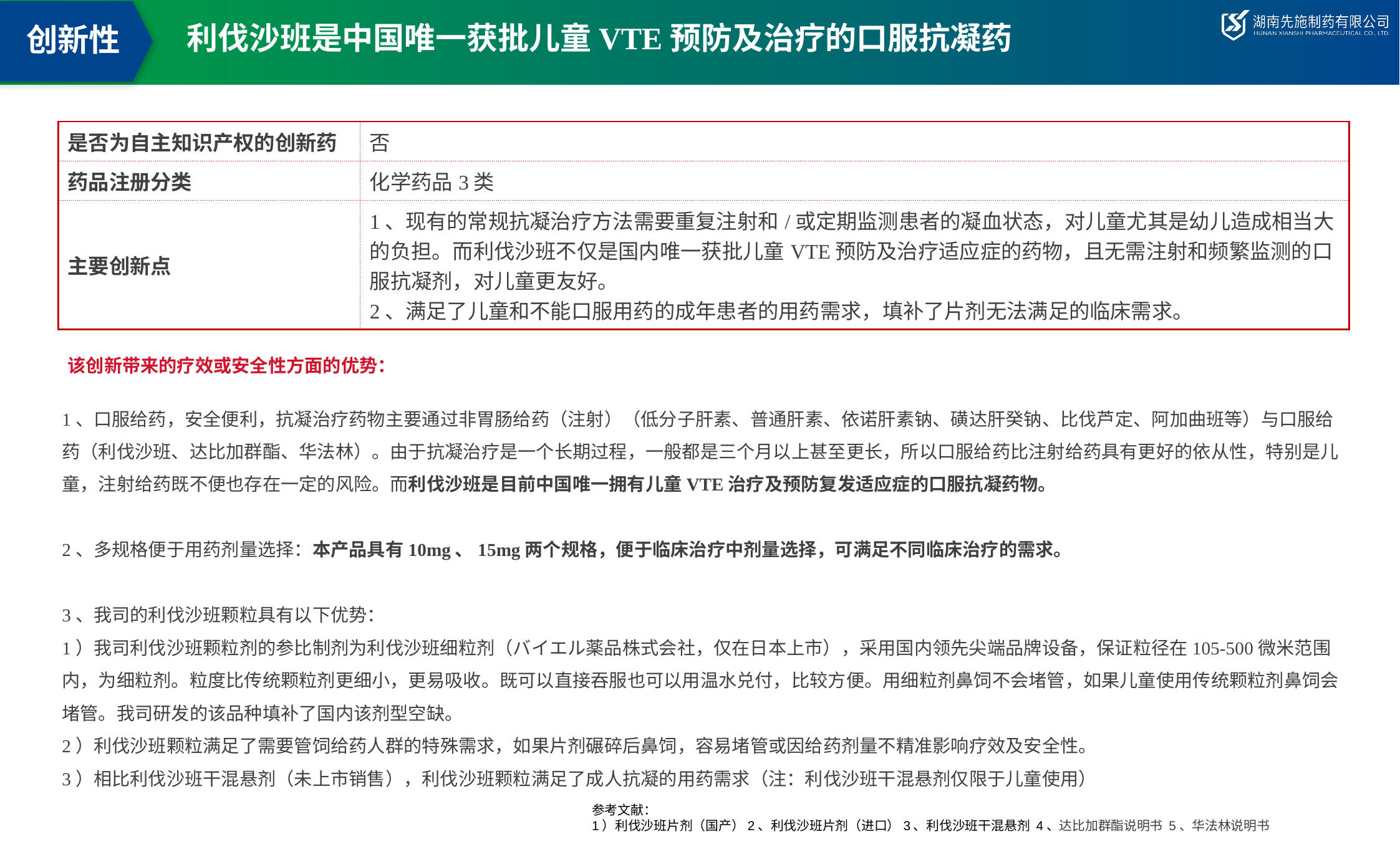

利伐沙班是中国唯一获批儿童VTE预防及治疗的口服抗凝药
创新性
# 首个洛索洛芬钠口服溶液，弥补目录内吞咽困难患者解热、消炎、镇痛的用药不足
| 是否为自主知识产权的创新药 | 否 |
| --- | --- |
| 药品注册分类 | 化学药品3类 |
| 主要创新点 | 1、现有的常规抗凝治疗方法需要重复注射和/或定期监测患者的凝血状态，对儿童尤其是幼儿造成相当大的负担。而利伐沙班不仅是国内唯一获批儿童VTE预防及治疗适应症的药物，且无需注射和频繁监测的口服抗凝剂，对儿童更友好。 2、满足了儿童和不能口服用药的成年患者的用药需求，填补了片剂无法满足的临床需求。 |
该创新带来的疗效或安全性方面的优势：
1、口服给药，安全便利，抗凝治疗药物主要通过非胃肠给药（注射）（低分子肝素、普通肝素、依诺肝素钠、磺达肝癸钠、比伐芦定、阿加曲班等）与口服给药（利伐沙班、达比加群酯、华法林）。由于抗凝治疗是一个长期过程，一般都是三个月以上甚至更长，所以口服给药比注射给药具有更好的依从性，特别是儿童，注射给药既不便也存在一定的风险。而利伐沙班是目前中国唯一拥有儿童VTE治疗及预防复发适应症的口服抗凝药物。

2、多规格便于用药剂量选择：本产品具有10mg、15mg两个规格，便于临床治疗中剂量选择，可满足不同临床治疗的需求。

3、我司的利伐沙班颗粒具有以下优势：
1）我司利伐沙班颗粒剂的参比制剂为利伐沙班细粒剂（バイエル薬品株式会社，仅在日本上市），采用国内领先尖端品牌设备，保证粒径在105-500微米范围内，为细粒剂。粒度比传统颗粒剂更细小，更易吸收。既可以直接吞服也可以用温水兑付，比较方便。用细粒剂鼻饲不会堵管，如果儿童使用传统颗粒剂鼻饲会堵管。我司研发的该品种填补了国内该剂型空缺。
2）利伐沙班颗粒满足了需要管饲给药人群的特殊需求，如果片剂碾碎后鼻饲，容易堵管或因给药剂量不精准影响疗效及安全性。
3）相比利伐沙班干混悬剂（未上市销售），利伐沙班颗粒满足了成人抗凝的用药需求（注：利伐沙班干混悬剂仅限于儿童使用）

参考文献：
1）利伐沙班片剂（国产）2、利伐沙班片剂（进口）3、利伐沙班干混悬剂 4、达比加群酯说明书 5、华法林说明书